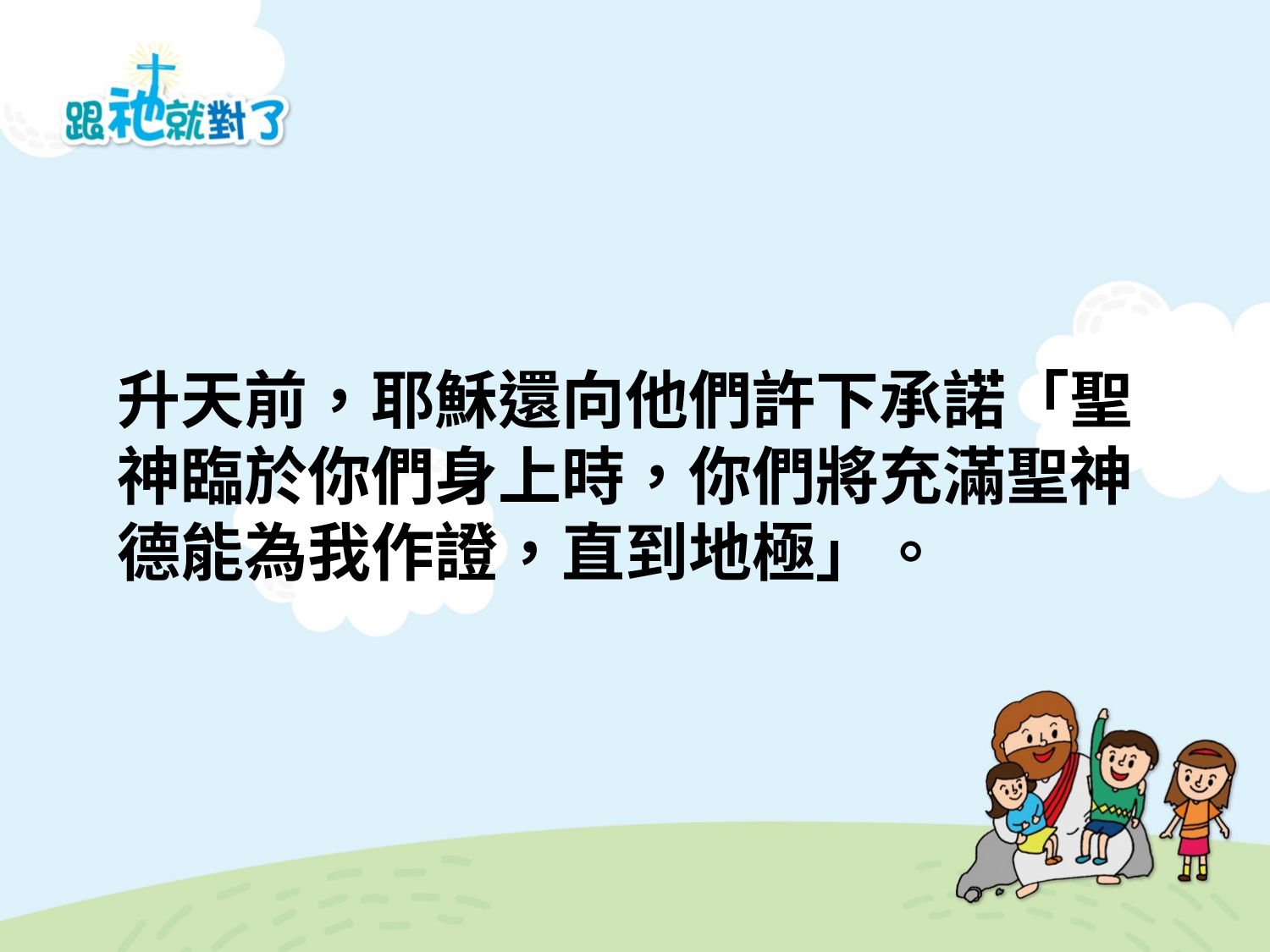

升天前，耶穌還向他們許下承諾「聖神臨於你們身上時，你們將充滿聖神德能為我作證，直到地極」。